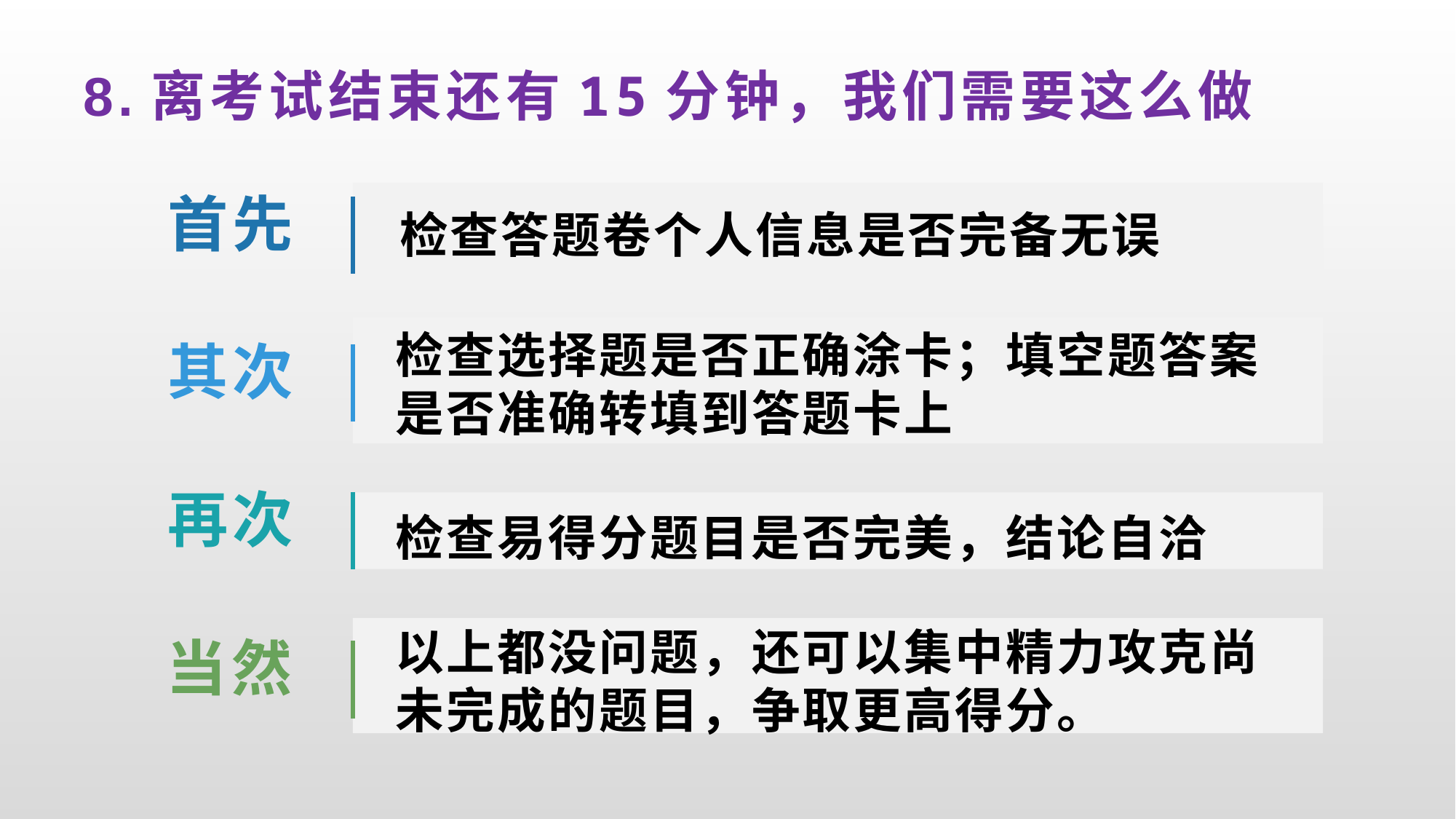

8.离考试结束还有15分钟，我们需要这么做

检查答题卷个人信息是否完备无误
首先

检查选择题是否正确涂卡；填空题答案是否准确转填到答题卡上
其次
检查易得分题目是否完美，结论自洽

再次

以上都没问题，还可以集中精力攻克尚未完成的题目，争取更高得分。
当然